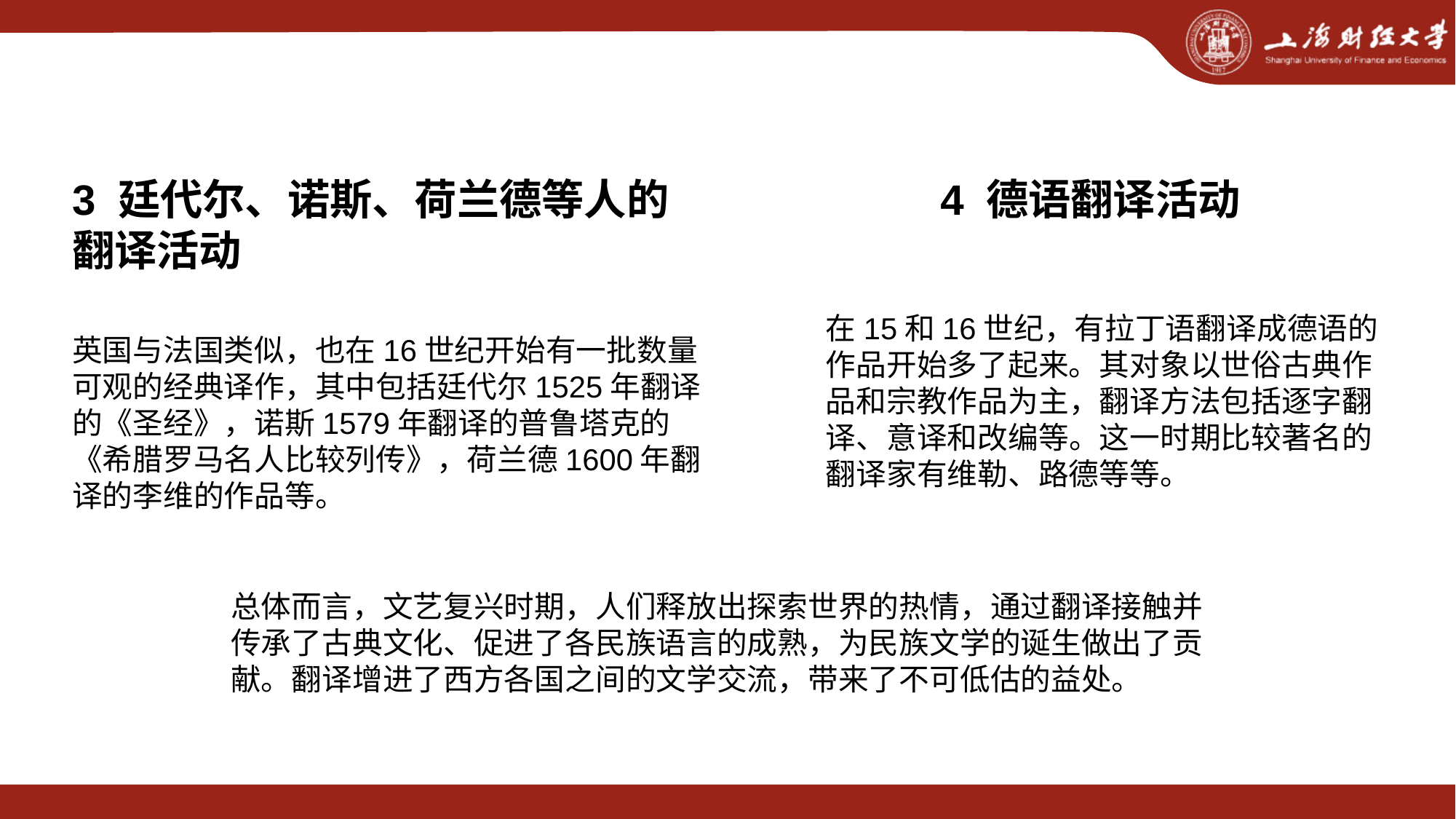

3 廷代尔、诺斯、荷兰德等人的翻译活动
4 德语翻译活动
在15和16世纪，有拉丁语翻译成德语的作品开始多了起来。其对象以世俗古典作品和宗教作品为主，翻译方法包括逐字翻译、意译和改编等。这一时期比较著名的翻译家有维勒、路德等等。
英国与法国类似，也在16世纪开始有一批数量可观的经典译作，其中包括廷代尔1525年翻译的《圣经》，诺斯1579年翻译的普鲁塔克的《希腊罗马名人比较列传》，荷兰德1600年翻译的李维的作品等。
总体而言，文艺复兴时期，人们释放出探索世界的热情，通过翻译接触并传承了古典文化、促进了各民族语言的成熟，为民族文学的诞生做出了贡献。翻译增进了西方各国之间的文学交流，带来了不可低估的益处。